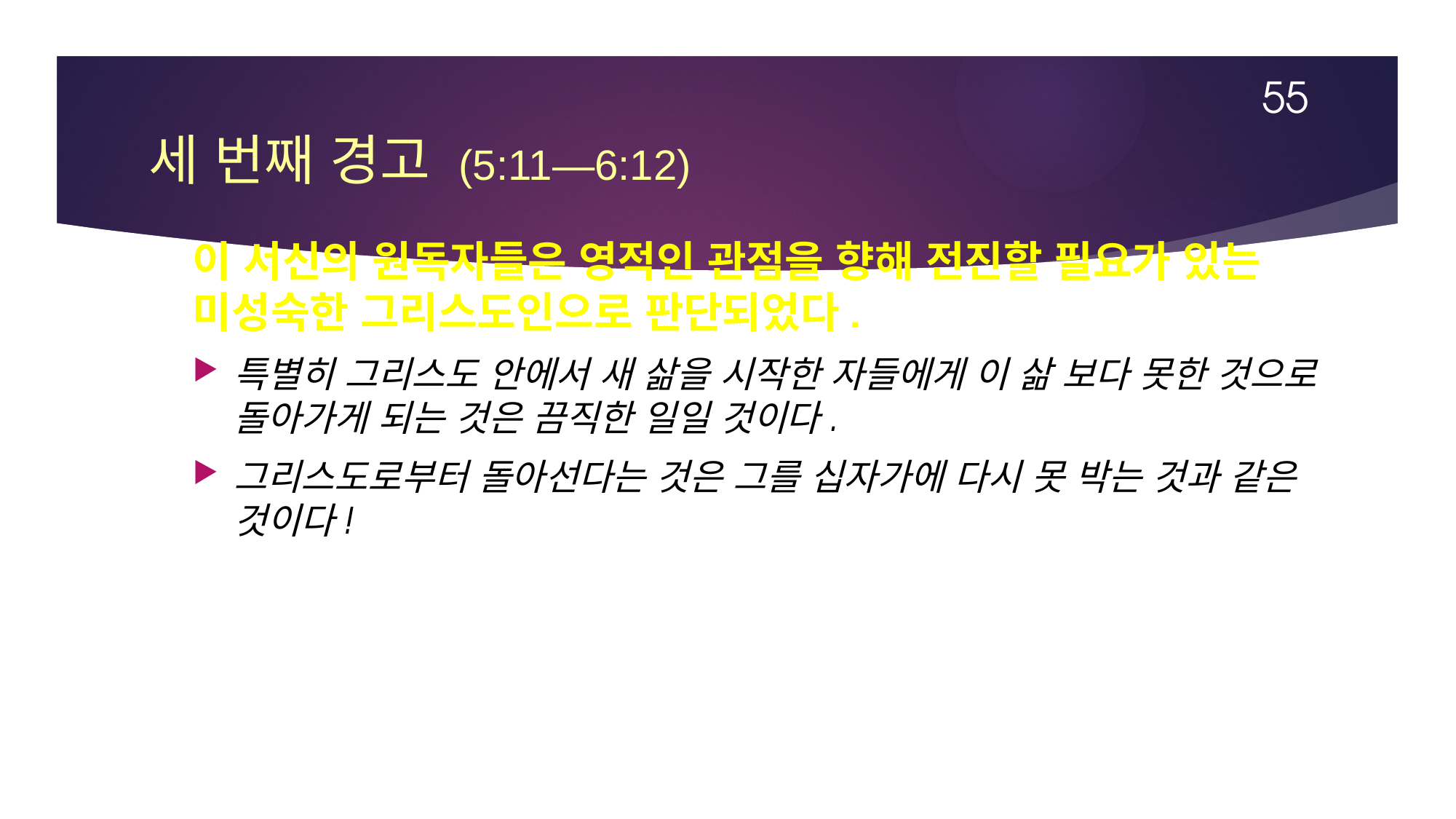

55
# 세 번째 경고 (5:11—6:12)
이 서신의 원독자들은 영적인 관점을 향해 전진할 필요가 있는 미성숙한 그리스도인으로 판단되었다.
특별히 그리스도 안에서 새 삶을 시작한 자들에게 이 삶 보다 못한 것으로 돌아가게 되는 것은 끔직한 일일 것이다.
그리스도로부터 돌아선다는 것은 그를 십자가에 다시 못 박는 것과 같은 것이다!